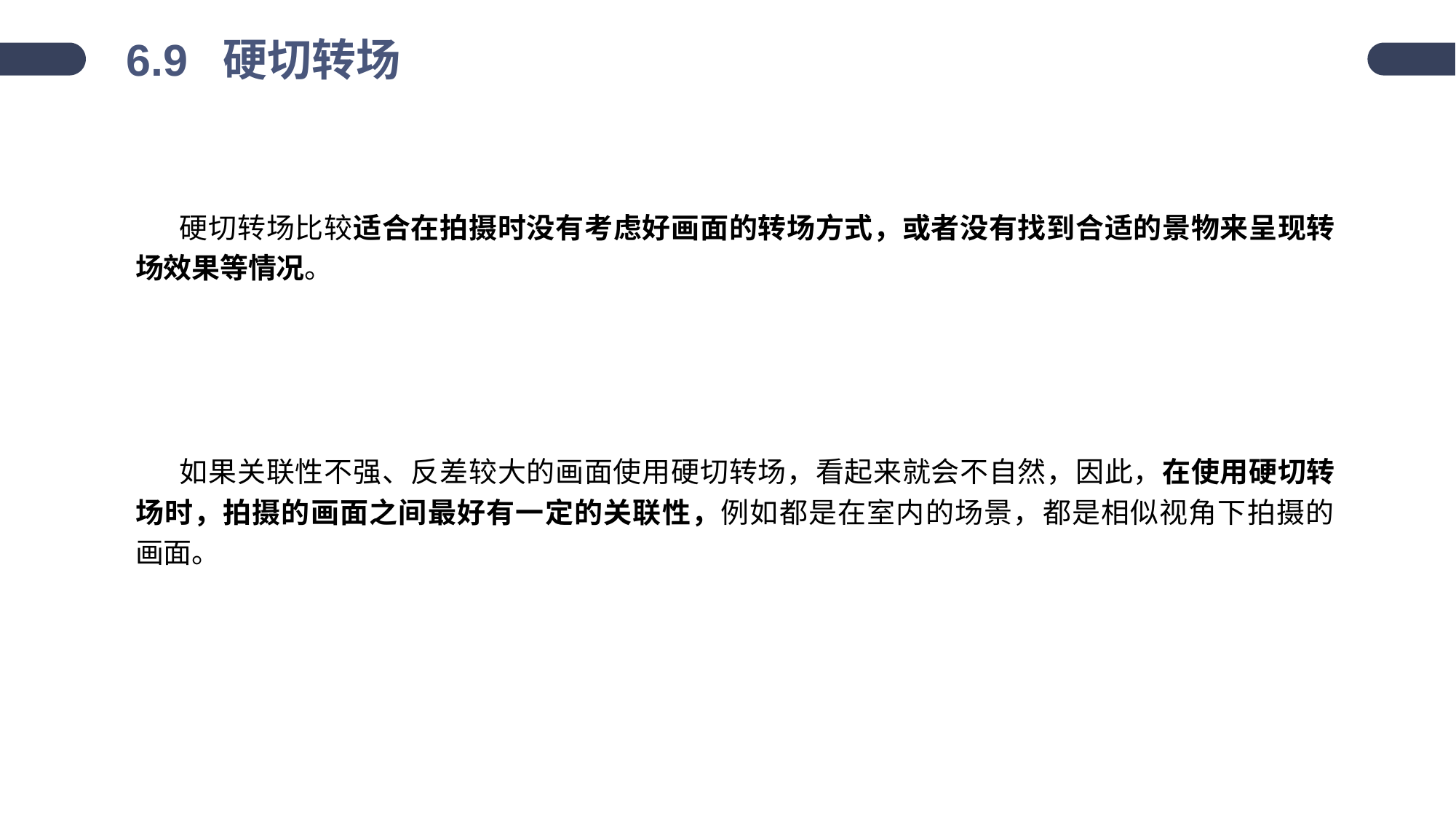

6.9  硬切转场

硬切转场比较适合在拍摄时没有考虑好画面的转场方式，或者没有找到合适的景物来呈现转场效果等情况。

如果关联性不强、反差较大的画面使用硬切转场，看起来就会不自然，因此，在使用硬切转场时，拍摄的画面之间最好有一定的关联性，例如都是在室内的场景，都是相似视角下拍摄的
画面。